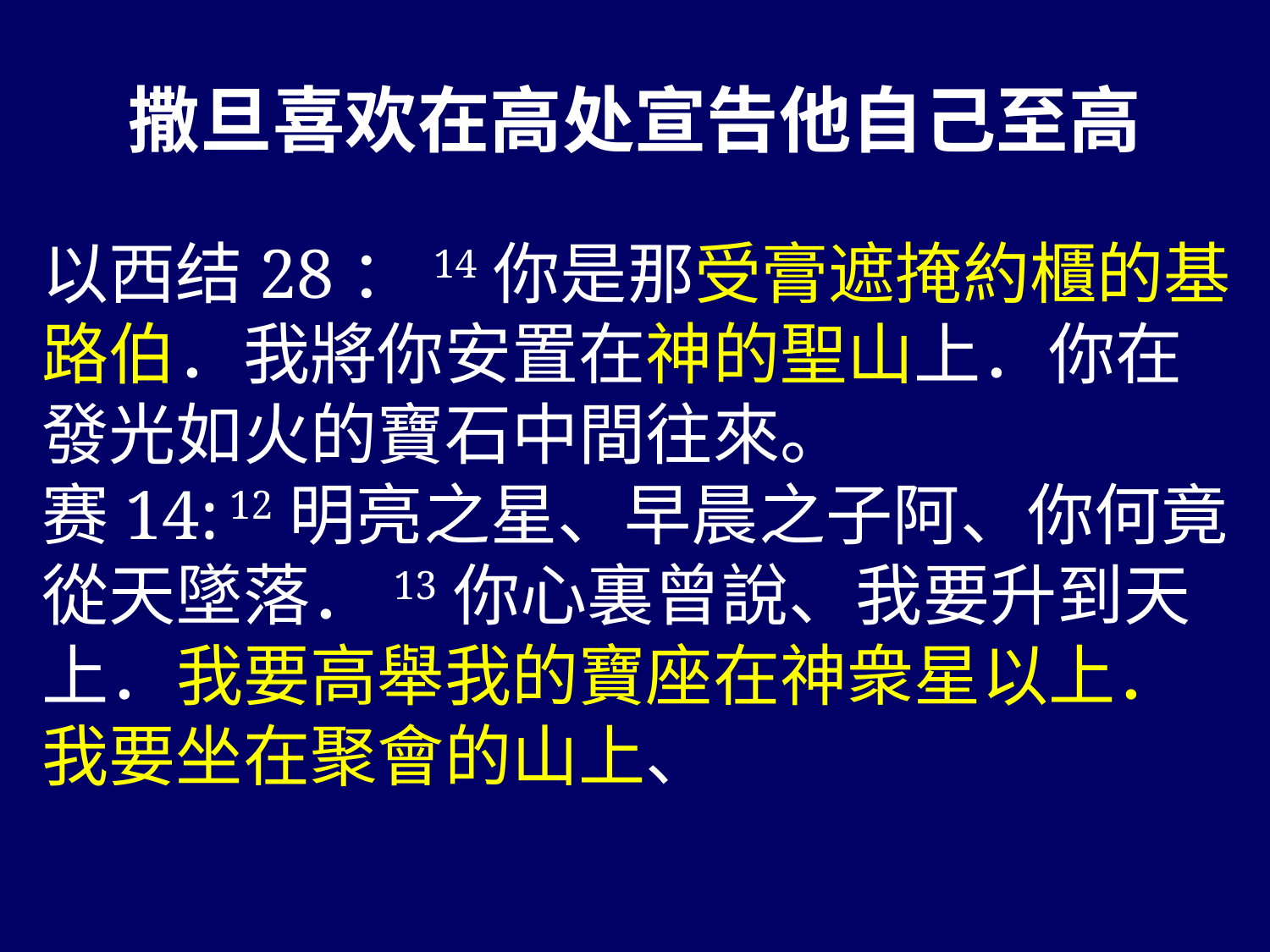

# 撒旦喜欢在高处宣告他自己至高
以西结28：14你是那受膏遮掩約櫃的基路伯．我將你安置在神的聖山上．你在發光如火的寶石中間往來。
赛14: 12明亮之星、早晨之子阿、你何竟從天墜落．13你心裏曾說、我要升到天上．我要高舉我的寶座在神衆星以上．我要坐在聚會的山上、